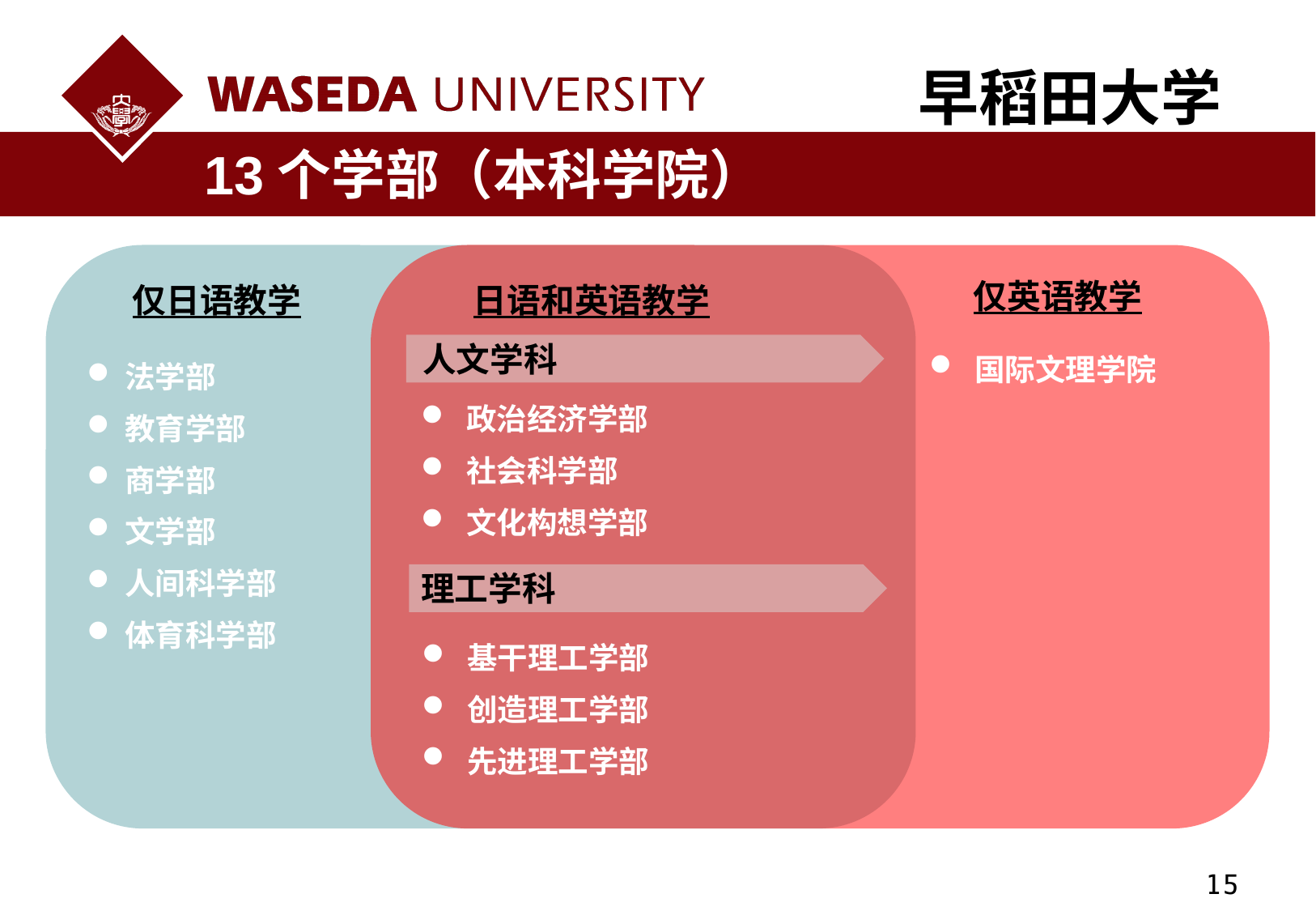

早稻田大学
       13个学部（本科学院）

仅英语教学
仅日语教学
日语和英语教学
人文学科

国际文理学院
法学部
教育学部
商学部
文学部
人间科学部
体育科学部
政治经济学部
社会科学部
文化构想学部
理工学科

基干理工学部
创造理工学部
先进理工学部